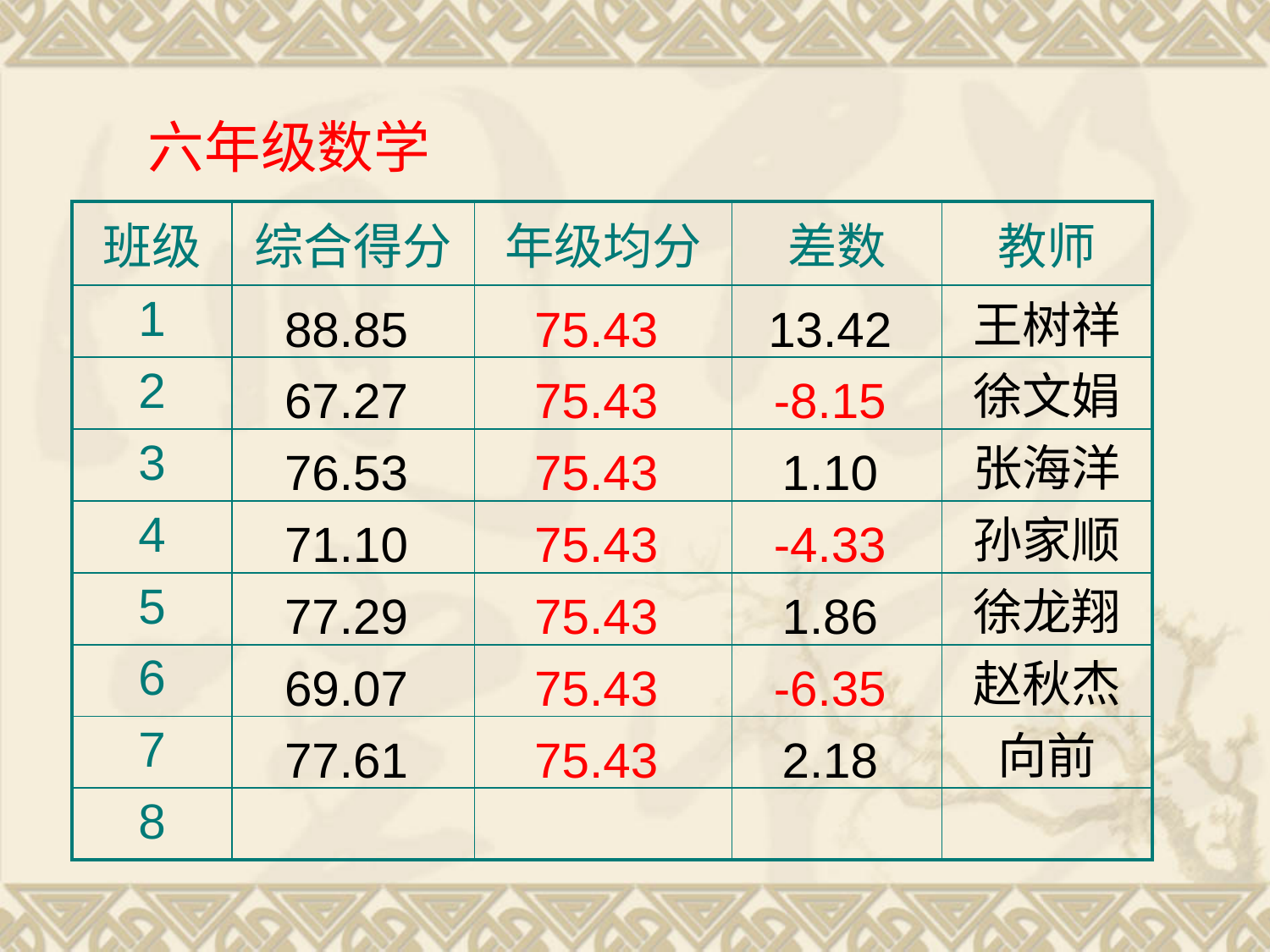

六年级数学
| 班级 | 综合得分 | 年级均分 | 差数 | 教师 |
| --- | --- | --- | --- | --- |
| 1 | 88.85 | 75.43 | 13.42 | 王树祥 |
| 2 | 67.27 | 75.43 | -8.15 | 徐文娟 |
| 3 | 76.53 | 75.43 | 1.10 | 张海洋 |
| 4 | 71.10 | 75.43 | -4.33 | 孙家顺 |
| 5 | 77.29 | 75.43 | 1.86 | 徐龙翔 |
| 6 | 69.07 | 75.43 | -6.35 | 赵秋杰 |
| 7 | 77.61 | 75.43 | 2.18 | 向前 |
| 8 |  |  |  |  |